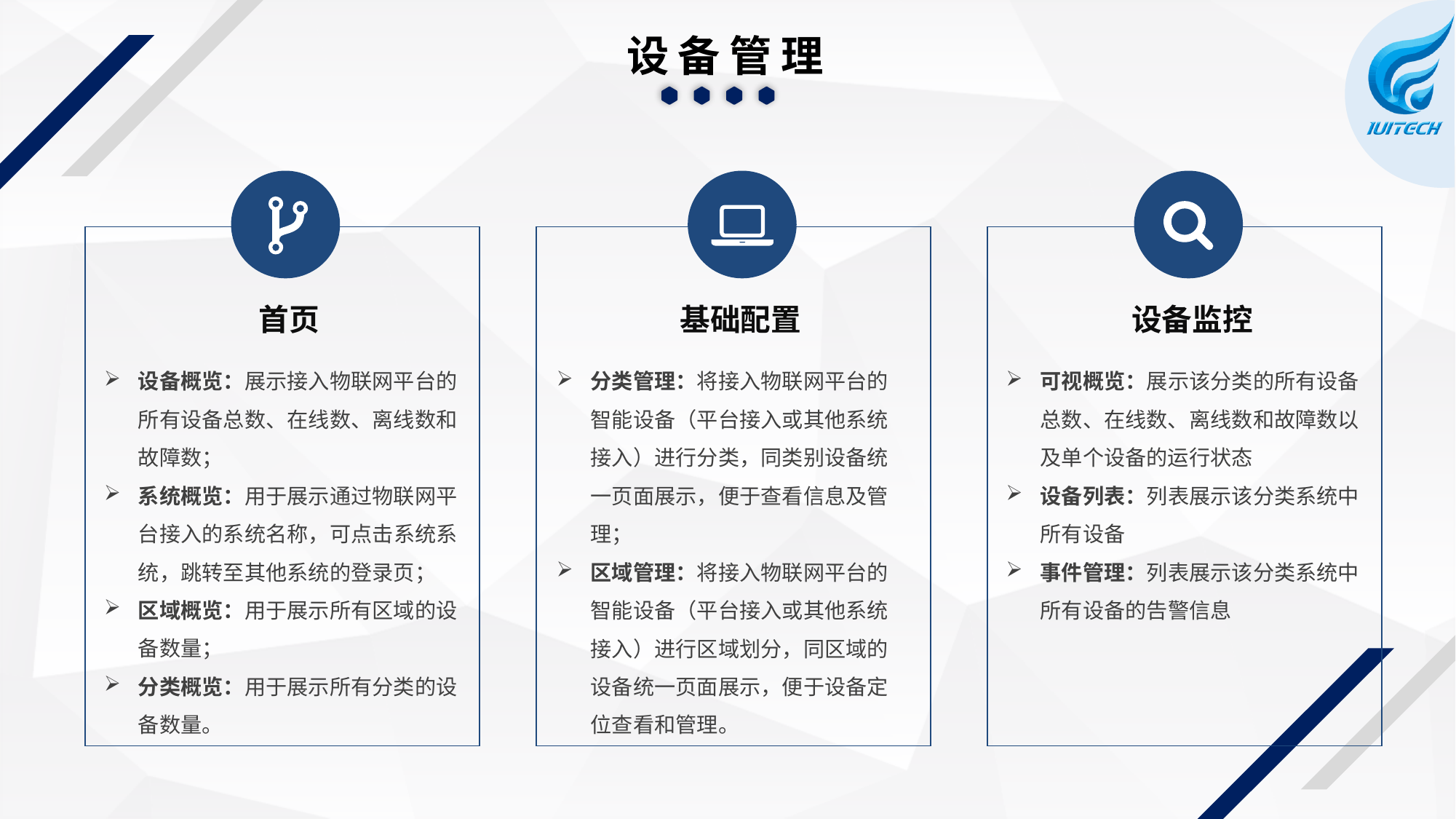

设备管理

首页
基础配置
设备监控
设备概览：展示接入物联网平台的所有设备总数、在线数、离线数和故障数；
系统概览：用于展示通过物联网平台接入的系统名称，可点击系统系统，跳转至其他系统的登录页；
区域概览：用于展示所有区域的设备数量；
分类概览：用于展示所有分类的设备数量。
可视概览：展示该分类的所有设备总数、在线数、离线数和故障数以及单个设备的运行状态
设备列表：列表展示该分类系统中所有设备
事件管理：列表展示该分类系统中所有设备的告警信息
分类管理：将接入物联网平台的智能设备（平台接入或其他系统接入）进行分类，同类别设备统一页面展示，便于查看信息及管理；
区域管理：将接入物联网平台的智能设备（平台接入或其他系统接入）进行区域划分，同区域的设备统一页面展示，便于设备定位查看和管理。